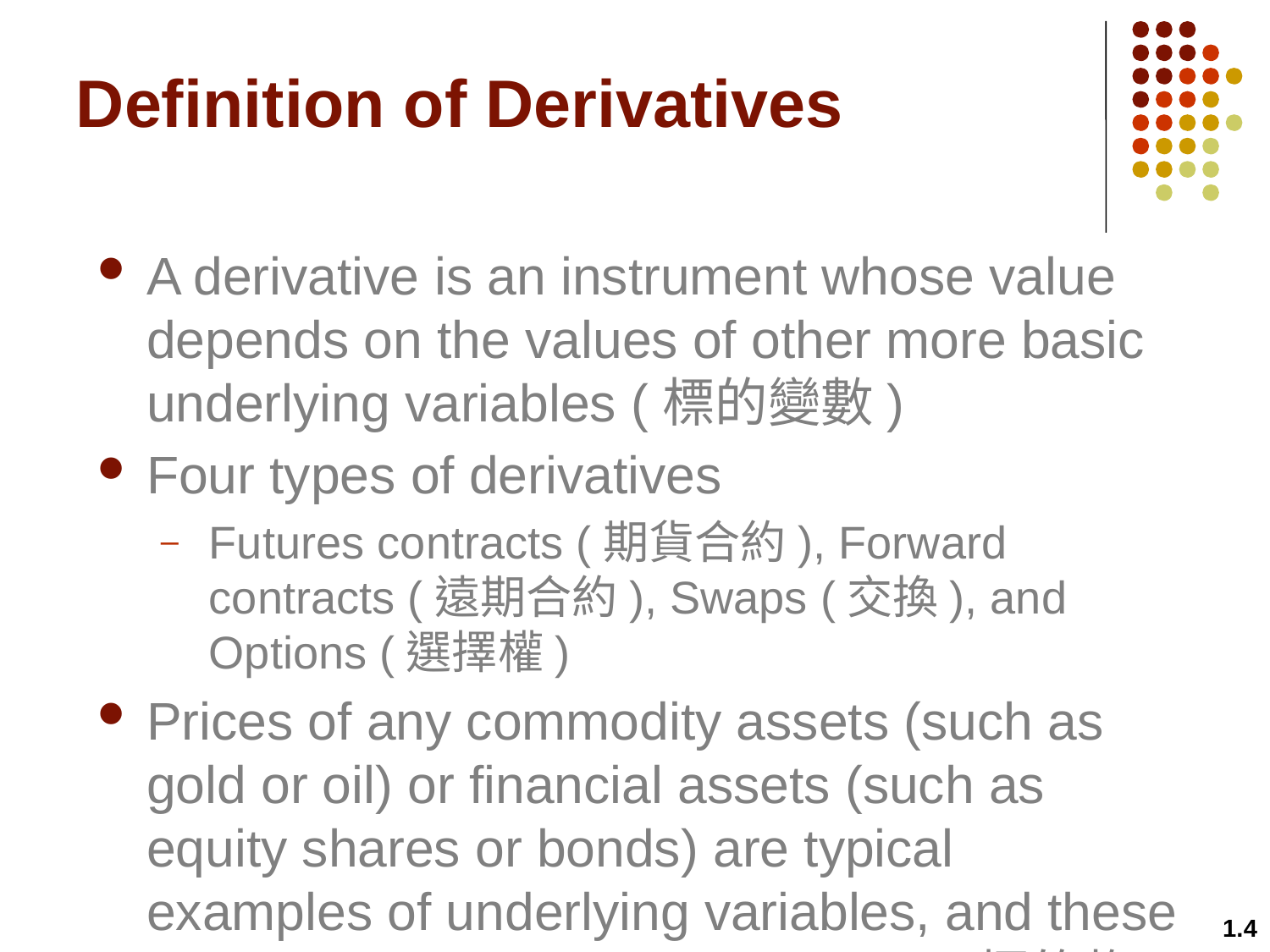

# Definition of Derivatives
A derivative is an instrument whose value depends on the values of other more basic underlying variables (標的變數)
Four types of derivatives
Futures contracts (期貨合約), Forward contracts (遠期合約), Swaps (交換), and Options (選擇權)
Prices of any commodity assets (such as gold or oil) or financial assets (such as equity shares or bonds) are typical examples of underlying variables, and these assets is called underlying assets (標的物)

1.4